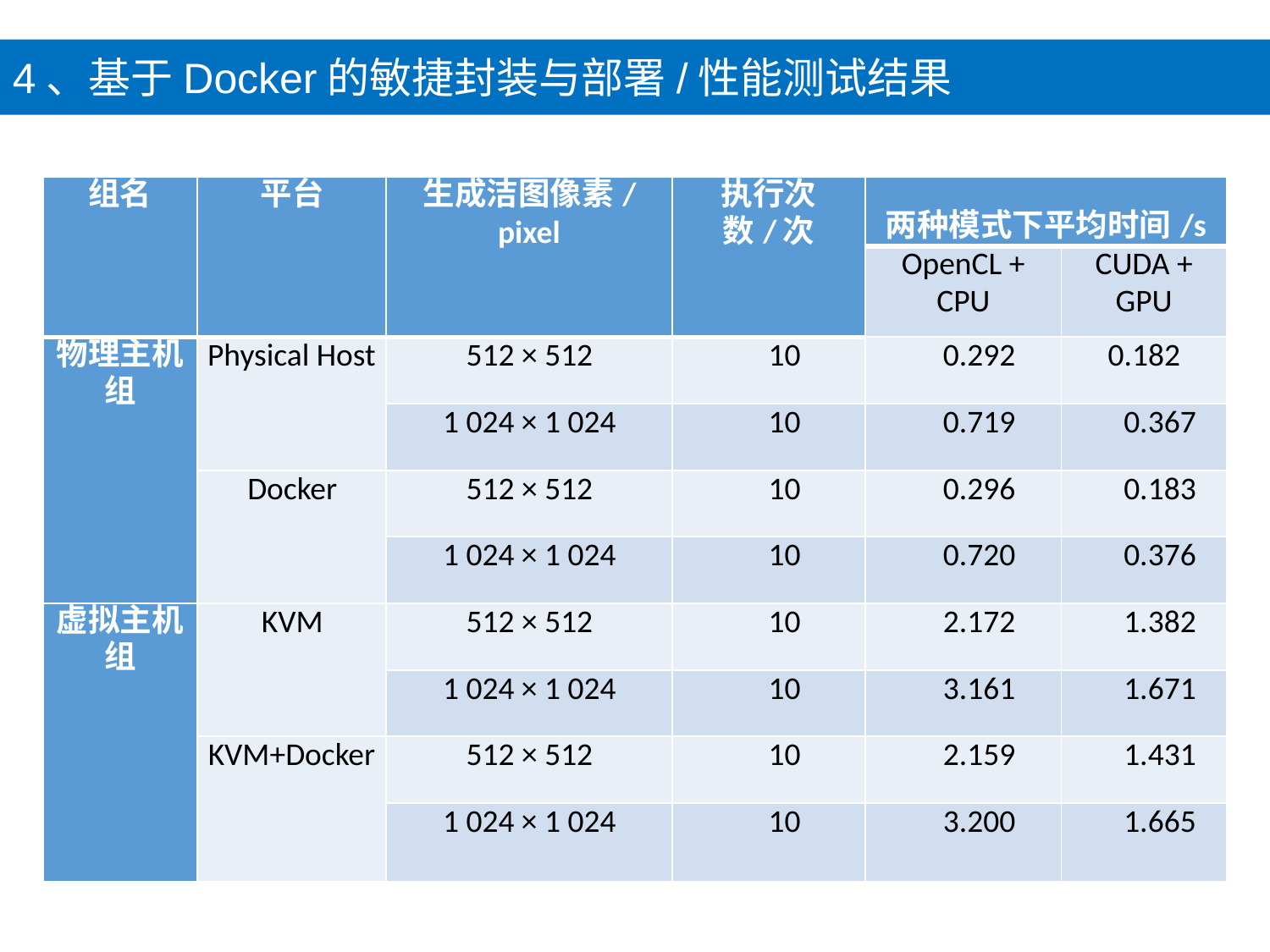

4、基于Docker的敏捷封装与部署/性能测试结果

| 组名 | 平台 | 生成洁图像素/pixel | 执行次数/次 | 两种模式下平均时间/s |  |
| --- | --- | --- | --- | --- | --- |
|  |  |  |  | OpenCL + CPU | CUDA + GPU |
| 物理主机组 | Physical Host | 512 × 512 | 10 | 0.292 | 0.182 |
|  |  | 1 024 × 1 024 | 10 | 0.719 | 0.367 |
|  | Docker | 512 × 512 | 10 | 0.296 | 0.183 |
|  |  | 1 024 × 1 024 | 10 | 0.720 | 0.376 |
| 虚拟主机组 | KVM | 512 × 512 | 10 | 2.172 | 1.382 |
|  |  | 1 024 × 1 024 | 10 | 3.161 | 1.671 |
|  | KVM+Docker | 512 × 512 | 10 | 2.159 | 1.431 |
|  |  | 1 024 × 1 024 | 10 | 3.200 | 1.665 |